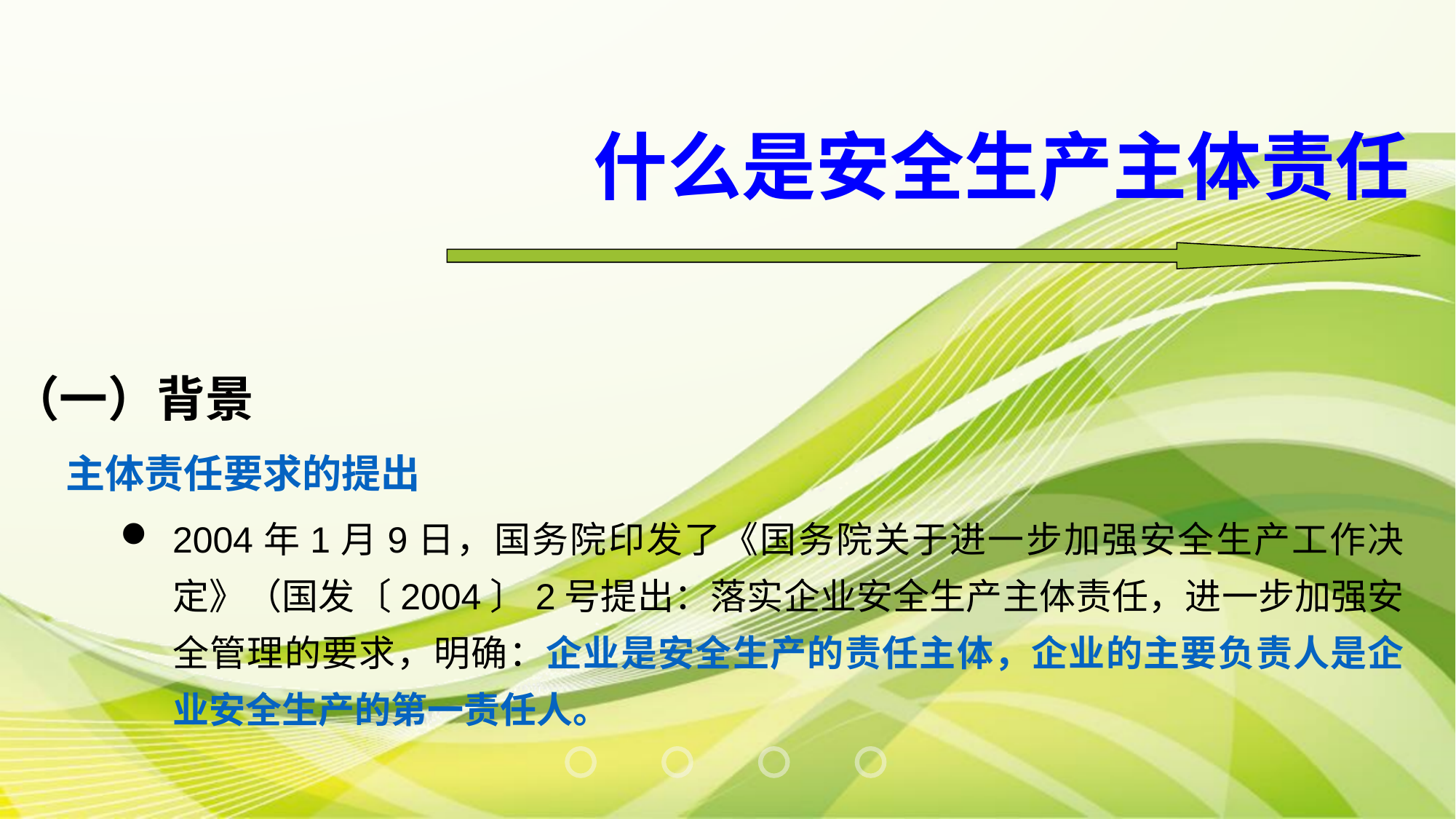

什么是安全生产主体责任

（一）背景
主体责任要求的提出
2004年1月9日，国务院印发了《国务院关于进一步加强安全生产工作决定》（国发〔2004〕2号提出：落实企业安全生产主体责任，进一步加强安全管理的要求，明确：企业是安全生产的责任主体，企业的主要负责人是企业安全生产的第一责任人。